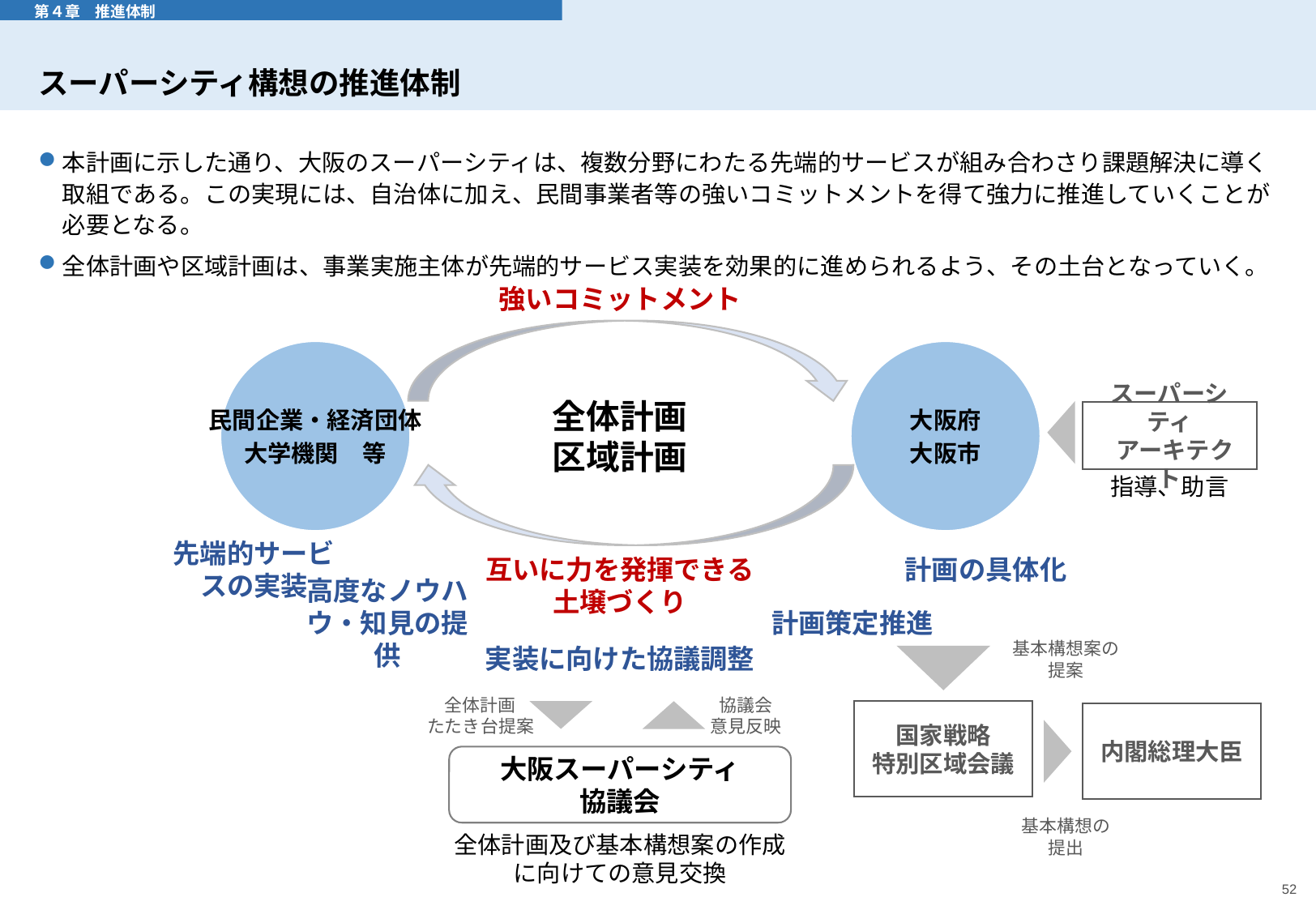

# スーパーシティ構想の推進体制

  第４章　推進体制
本計画に示した通り、大阪のスーパーシティは、複数分野にわたる先端的サービスが組み合わさり課題解決に導く取組である。この実現には、自治体に加え、民間事業者等の強いコミットメントを得て強力に推進していくことが必要となる。
全体計画や区域計画は、事業実施主体が先端的サービス実装を効果的に進められるよう、その土台となっていく。
強いコミットメント

民間企業・経済団体
大学機関　等
大阪府
大阪市
全体計画
区域計画
スーパーシティ
 アーキテクト
指導、助言

先端的サービスの実装
互いに力を発揮できる
土壌づくり
計画の具体化
高度なノウハウ・知見の提供
計画策定推進
基本構想案の
提案
実装に向けた協議調整

全体計画
たたき台提案
協議会
意見反映
国家戦略
特別区域会議

内閣総理大臣

大阪スーパーシティ
協議会
基本構想の
提出
全体計画及び基本構想案の作成に向けての意見交換
52